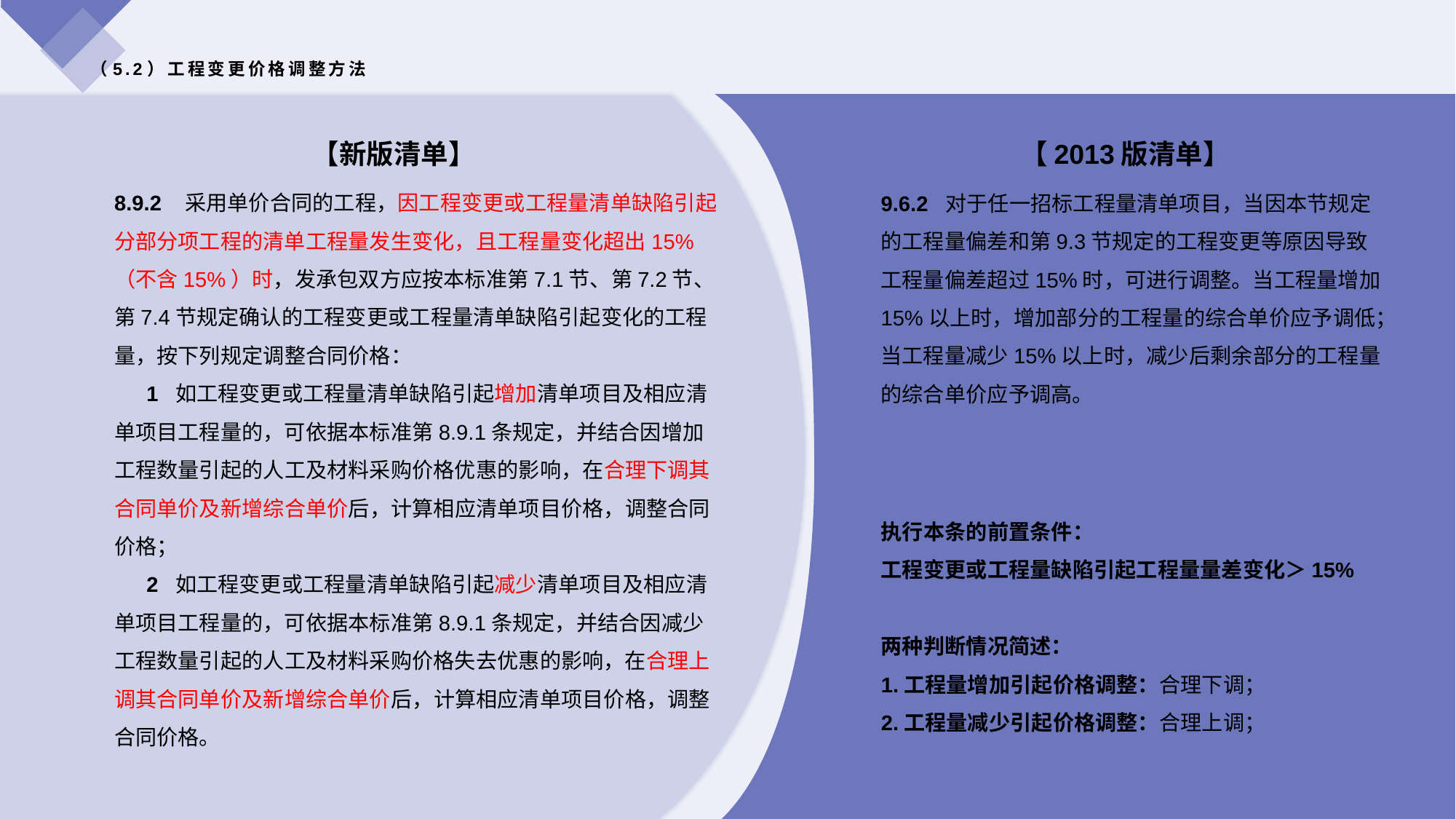

# （5.2）工程变更价格调整方法

【新版清单】
【2013版清单】
8.9.2   采用单价合同的工程，因工程变更或工程量清单缺陷引起分部分项工程的清单工程量发生变化，且工程量变化超出15%（不含15%）时，发承包双方应按本标准第7.1节、第7.2节、第7.4节规定确认的工程变更或工程量清单缺陷引起变化的工程量，按下列规定调整合同价格：
1  如工程变更或工程量清单缺陷引起增加清单项目及相应清单项目工程量的，可依据本标准第8.9.1条规定，并结合因增加工程数量引起的人工及材料采购价格优惠的影响，在合理下调其合同单价及新增综合单价后，计算相应清单项目价格，调整合同价格；
2  如工程变更或工程量清单缺陷引起减少清单项目及相应清单项目工程量的，可依据本标准第8.9.1条规定，并结合因减少工程数量引起的人工及材料采购价格失去优惠的影响，在合理上调其合同单价及新增综合单价后，计算相应清单项目价格，调整合同价格。
9.6.2  对于任一招标工程量清单项目，当因本节规定的工程量偏差和第9.3节规定的工程变更等原因导致工程量偏差超过15%时，可进行调整。当工程量增加15%以上时，增加部分的工程量的综合单价应予调低；当工程量减少15%以上时，减少后剩余部分的工程量的综合单价应予调高。
执行本条的前置条件：
工程变更或工程量缺陷引起工程量量差变化＞15%

两种判断情况简述：
1.工程量增加引起价格调整：合理下调；
2.工程量减少引起价格调整：合理上调；